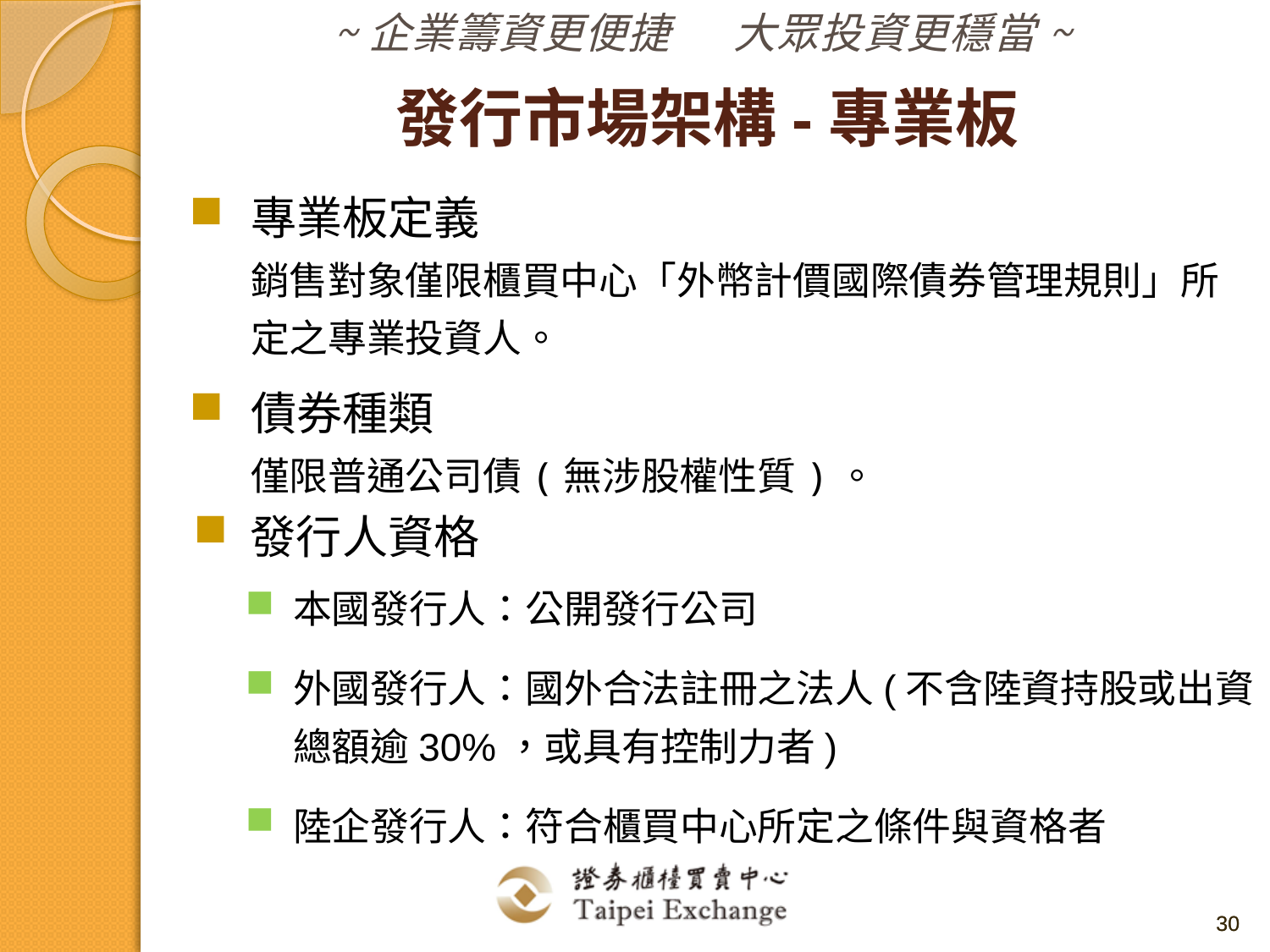

發行市場架構-專業板
專業板定義
銷售對象僅限櫃買中心「外幣計價國際債券管理規則」所定之專業投資人。
債券種類
僅限普通公司債(無涉股權性質)。
發行人資格
本國發行人：公開發行公司
外國發行人：國外合法註冊之法人(不含陸資持股或出資總額逾30%，或具有控制力者)
陸企發行人：符合櫃買中心所定之條件與資格者
30
30